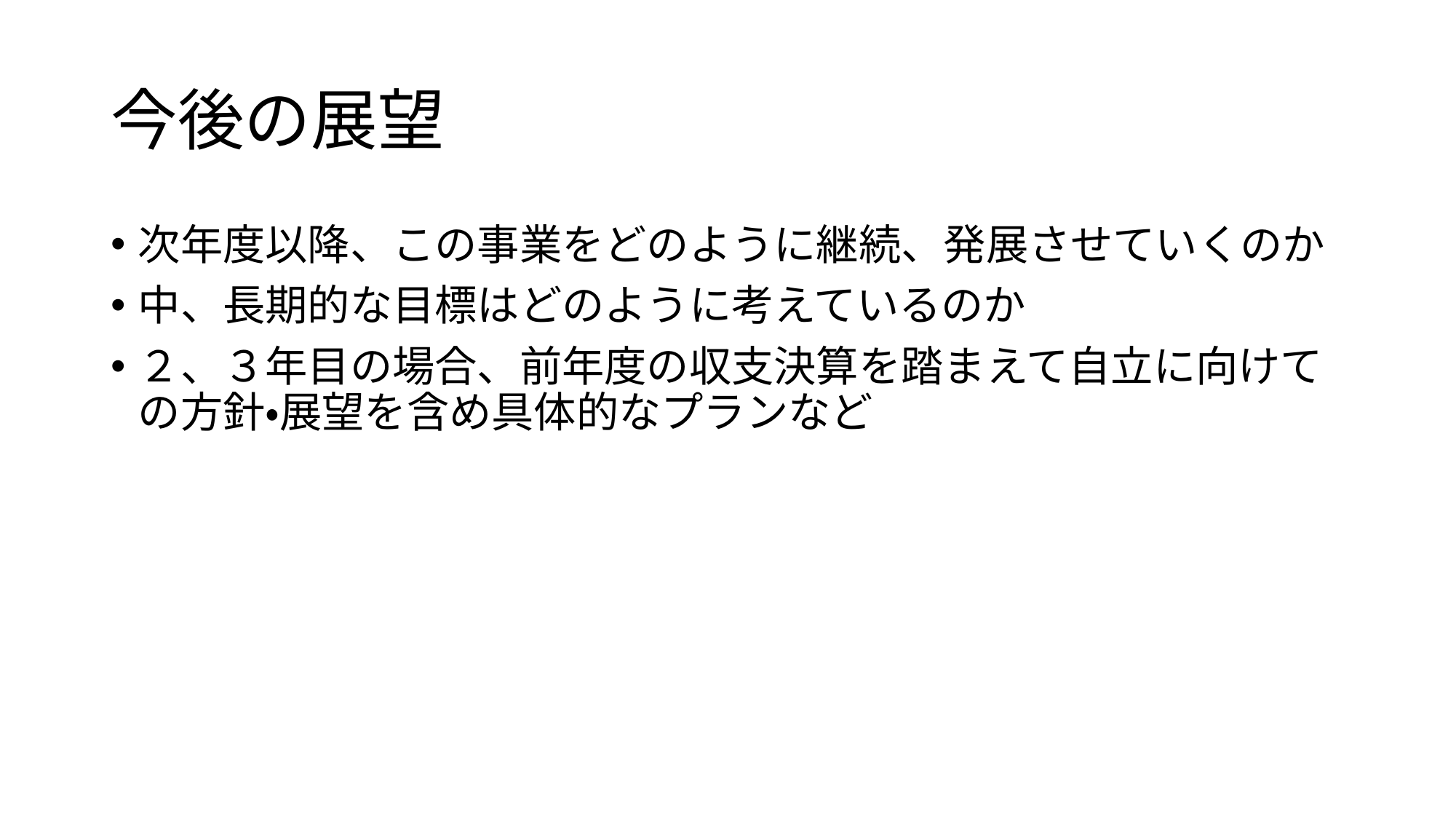

# 今後の展望
次年度以降、この事業をどのように継続、発展させていくのか
中、長期的な目標はどのように考えているのか
２、３年目の場合、前年度の収支決算を踏まえて自立に向けての方針・展望を含め具体的なプランなど